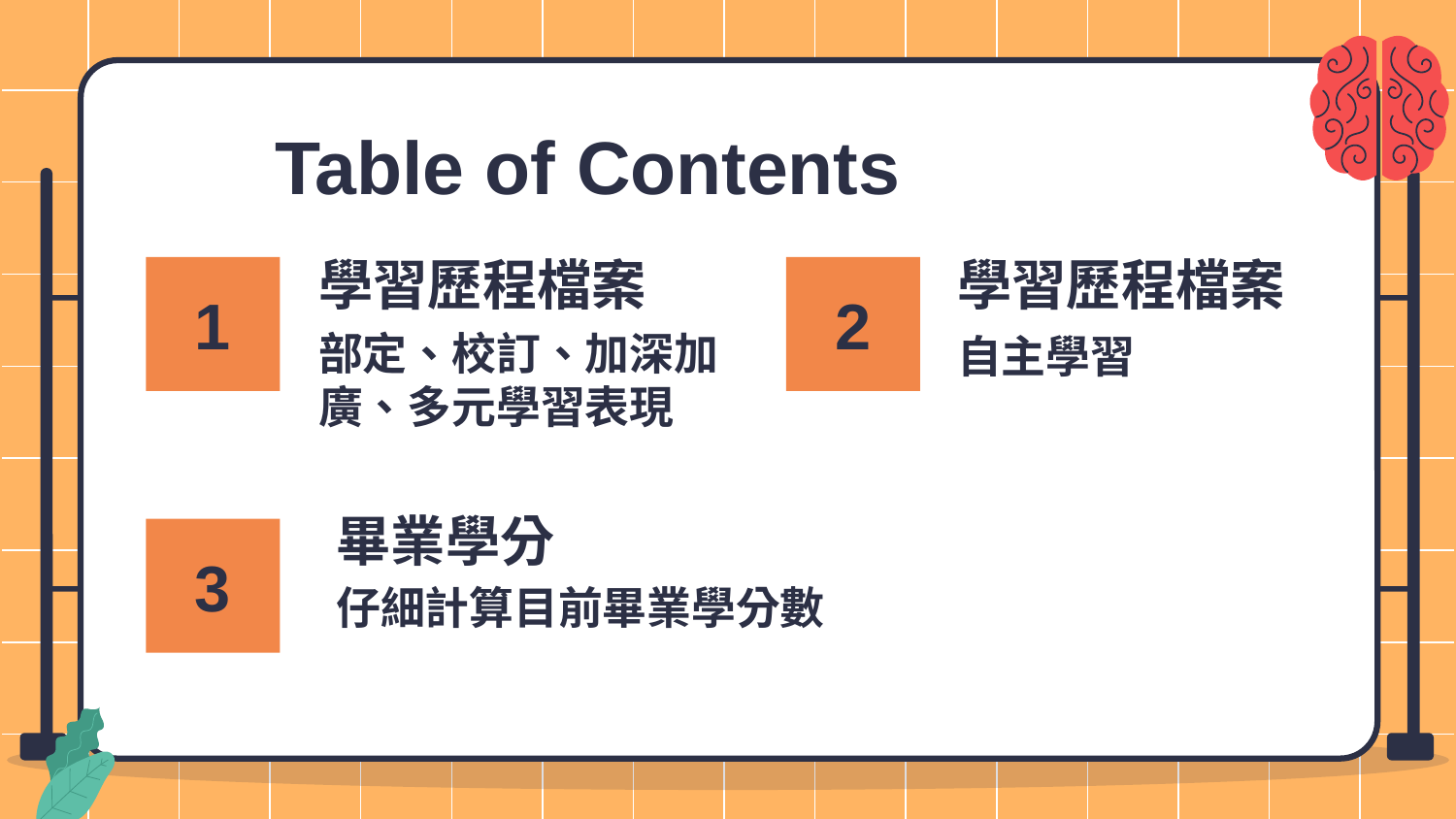

Table of Contents
學習歷程檔案
# 學習歷程檔案
1
2
部定、校訂、加深加廣、多元學習表現
自主學習
畢業學分
3
仔細計算目前畢業學分數